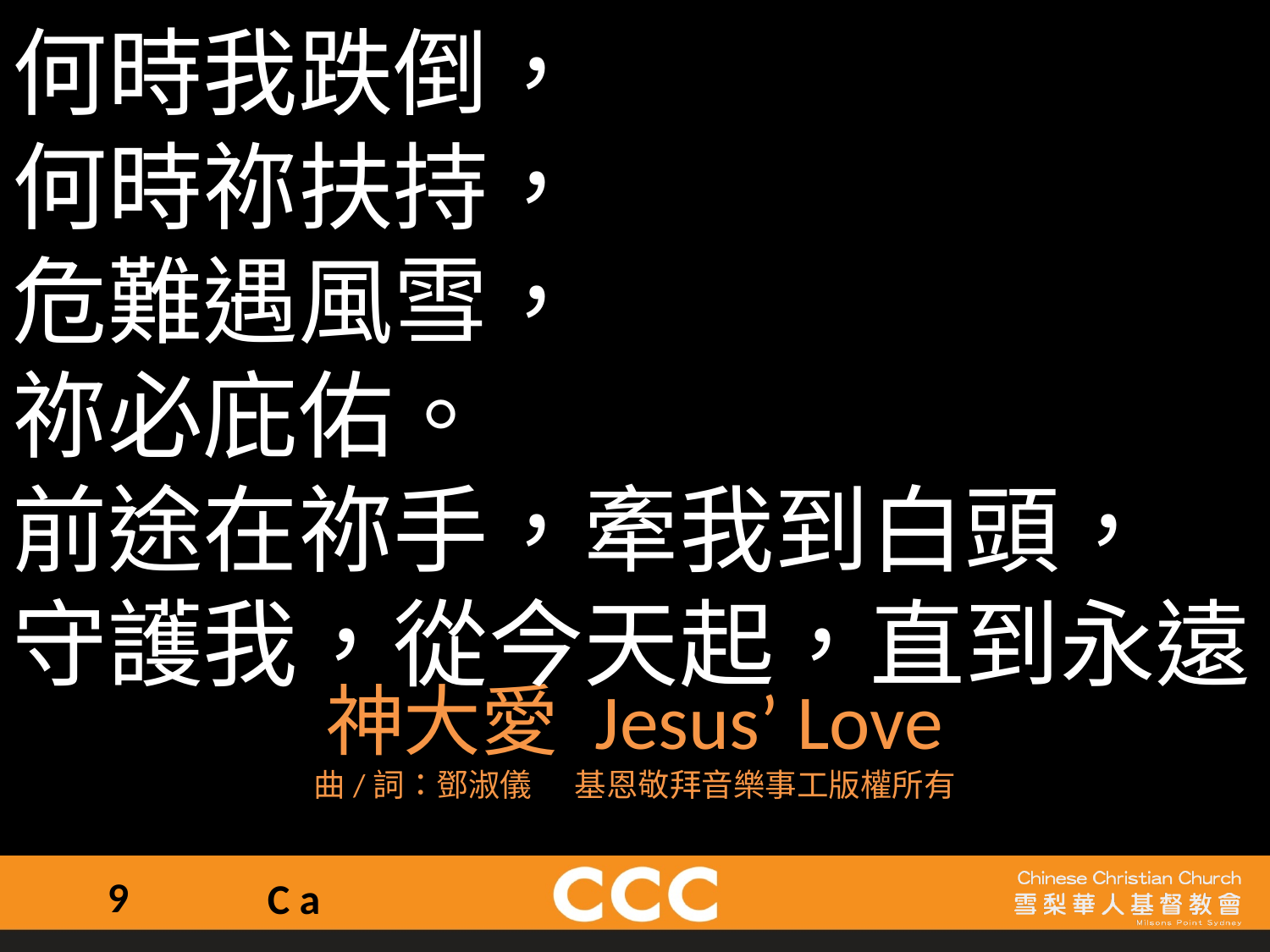

何時我跌倒，
何時祢扶持，
危難遇風雪，
祢必庇佑。
前途在祢手，牽我到白頭，
守護我，從今天起，直到永遠
神大愛 Jesus’ Love
曲/詞：鄧淑儀 	 基恩敬拜音樂事工版權所有

9
C a